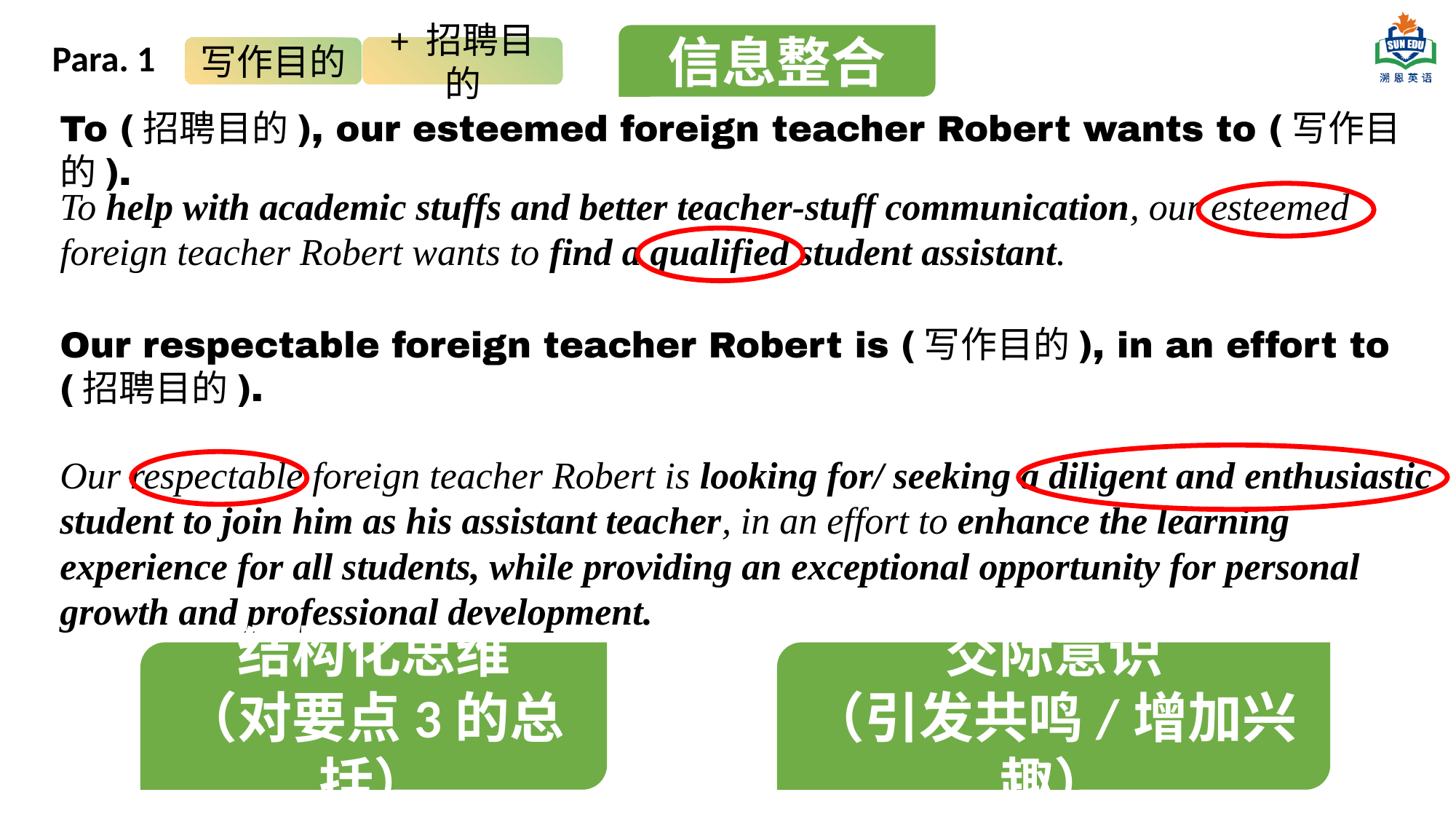

信息整合
Para. 1
+ 招聘目的
写作目的
To (招聘目的), our esteemed foreign teacher Robert wants to (写作目的).
To help with academic stuffs and better teacher-stuff communication, our esteemed foreign teacher Robert wants to find a qualified student assistant.

Our respectable foreign teacher Robert is (写作目的), in an effort to (招聘目的).

Our respectable foreign teacher Robert is looking for/ seeking a diligent and enthusiastic student to join him as his assistant teacher, in an effort to enhance the learning experience for all students, while providing an exceptional opportunity for personal growth and professional development.

结构化思维
（对要点3的总括）
交际意识
（引发共鸣/增加兴趣）